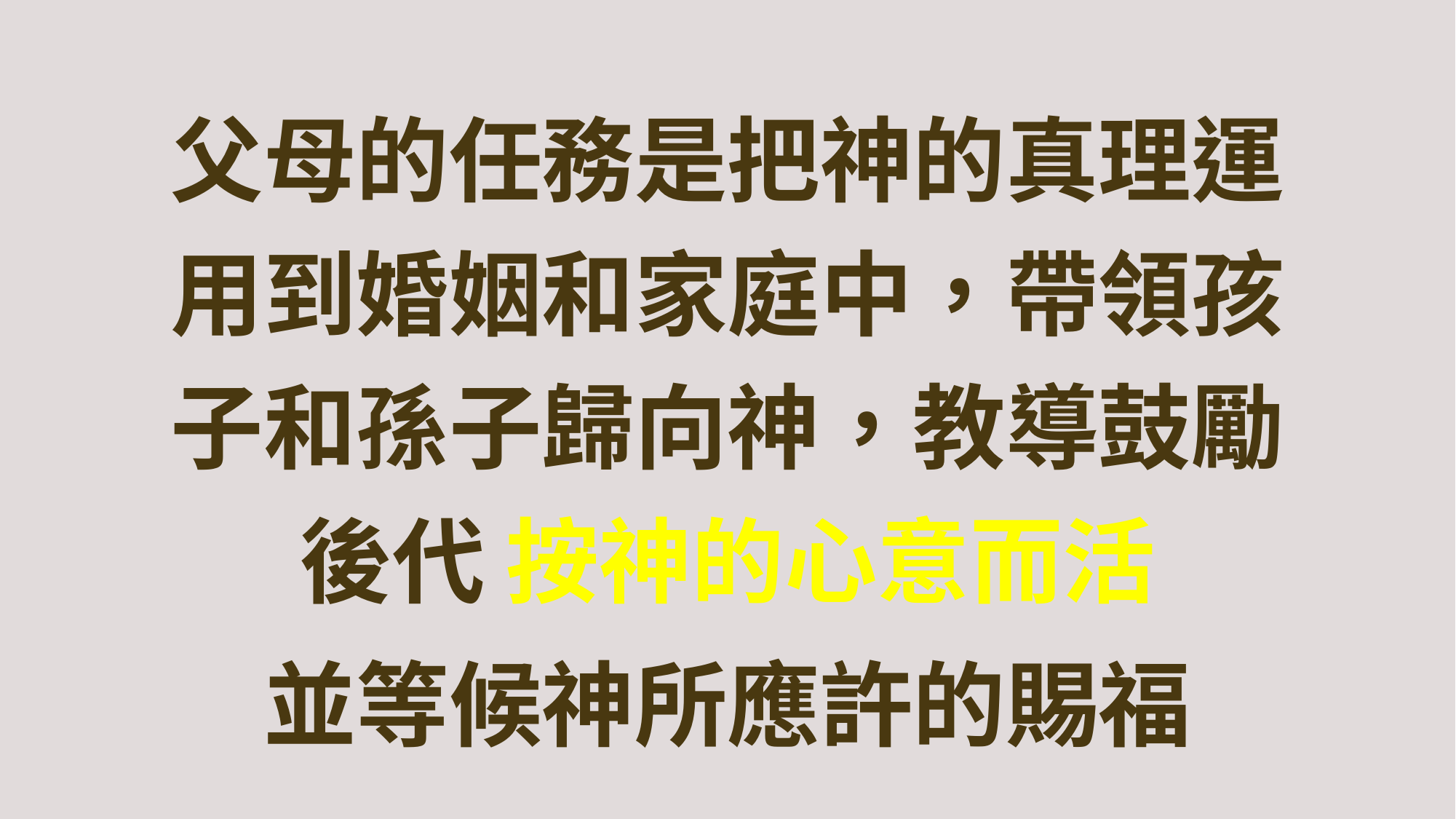

父母的任務是把神的真理運用到婚姻和家庭中，帶領孩子和孫子歸向神，教導鼓勵後代 按神的心意而活
並等候神所應許的賜福